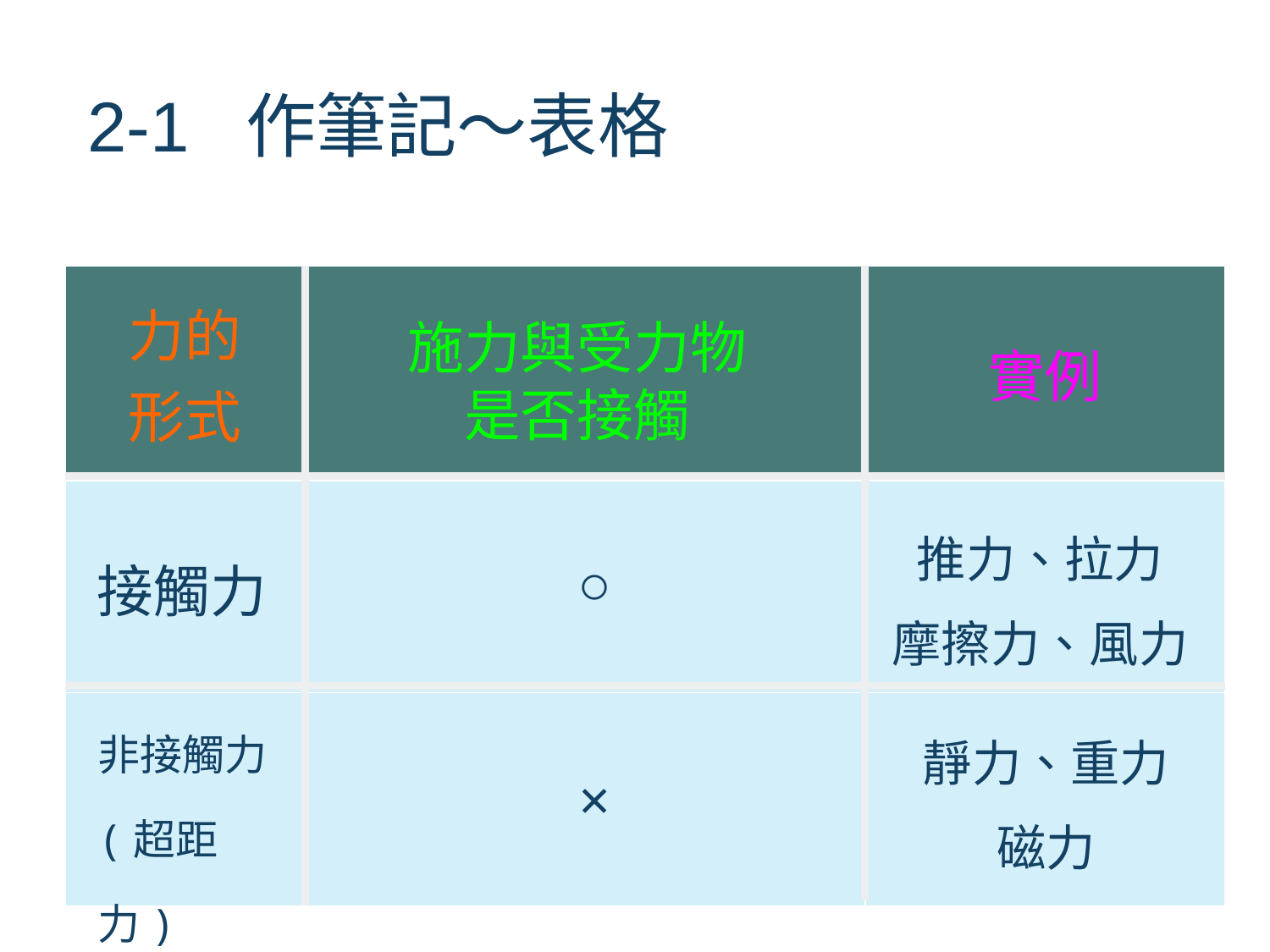

2-1  作筆記～表格
| 力的 形式 |  | 實例 |
| --- | --- | --- |
|  |  |  |
|  |  |  |
施力與受力物
是否接觸
推力、拉力
摩擦力、風力
○
接觸力
非接觸力
(超距力)
靜力、重力
磁力
×